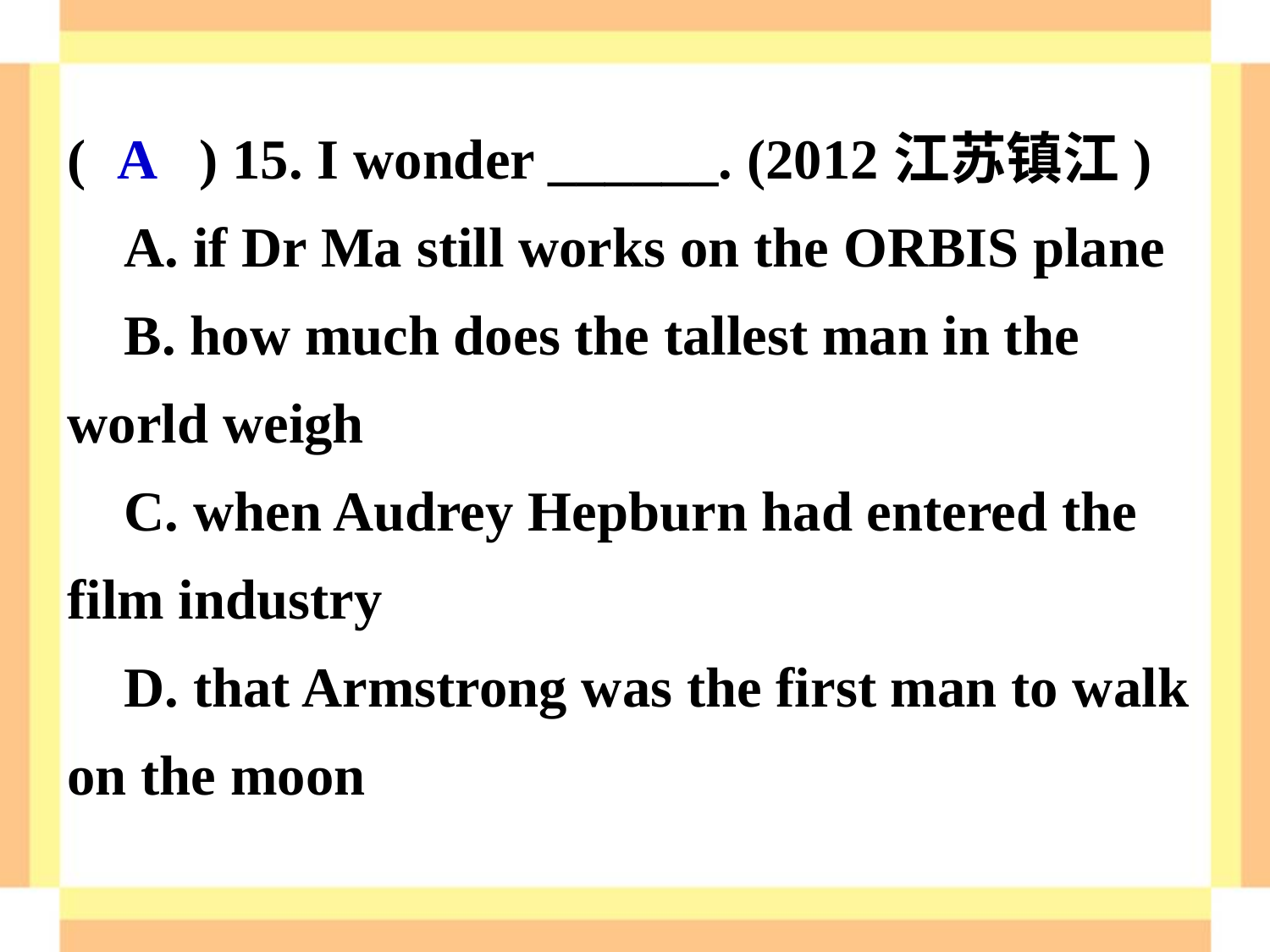

(        ) 15. I wonder ______. (2012江苏镇江)
    A. if Dr Ma still works on the ORBIS plane
    B. how much does the tallest man in the world weigh
    C. when Audrey Hepburn had entered the film industry
    D. that Armstrong was the first man to walk on the moon
A